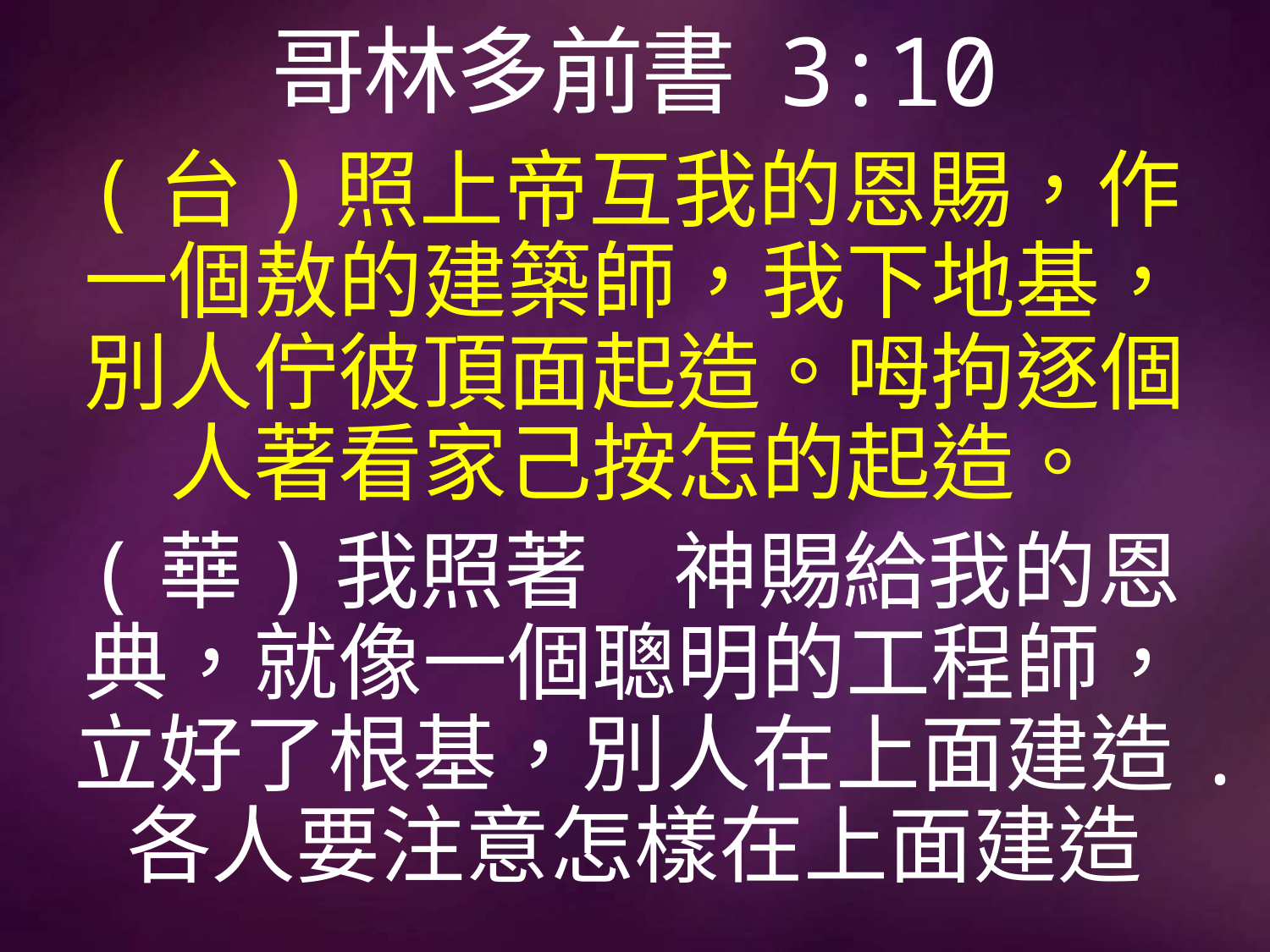

# 哥林多前書 3:10
(台)照上帝互我的恩賜，作一個敖的建築師，我下地基，別人佇彼頂面起造。呣拘逐個人著看家己按怎的起造。
(華)我照著　神賜給我的恩典，就像一個聰明的工程師，立好了根基，別人在上面建造.各人要注意怎樣在上面建造